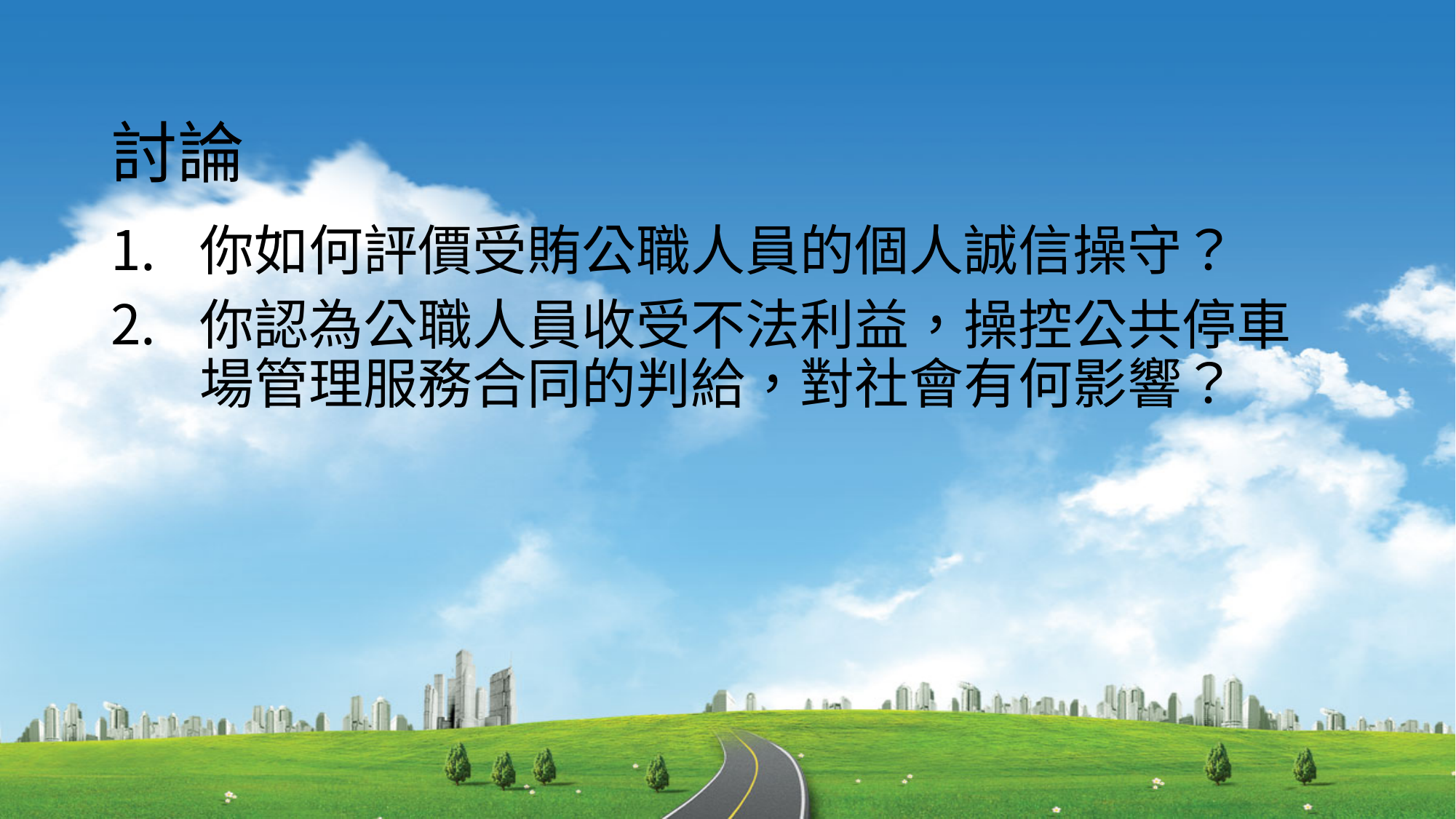

# 討論
你如何評價受賄公職人員的個人誠信操守？
你認為公職人員收受不法利益，操控公共停車場管理服務合同的判給，對社會有何影響？